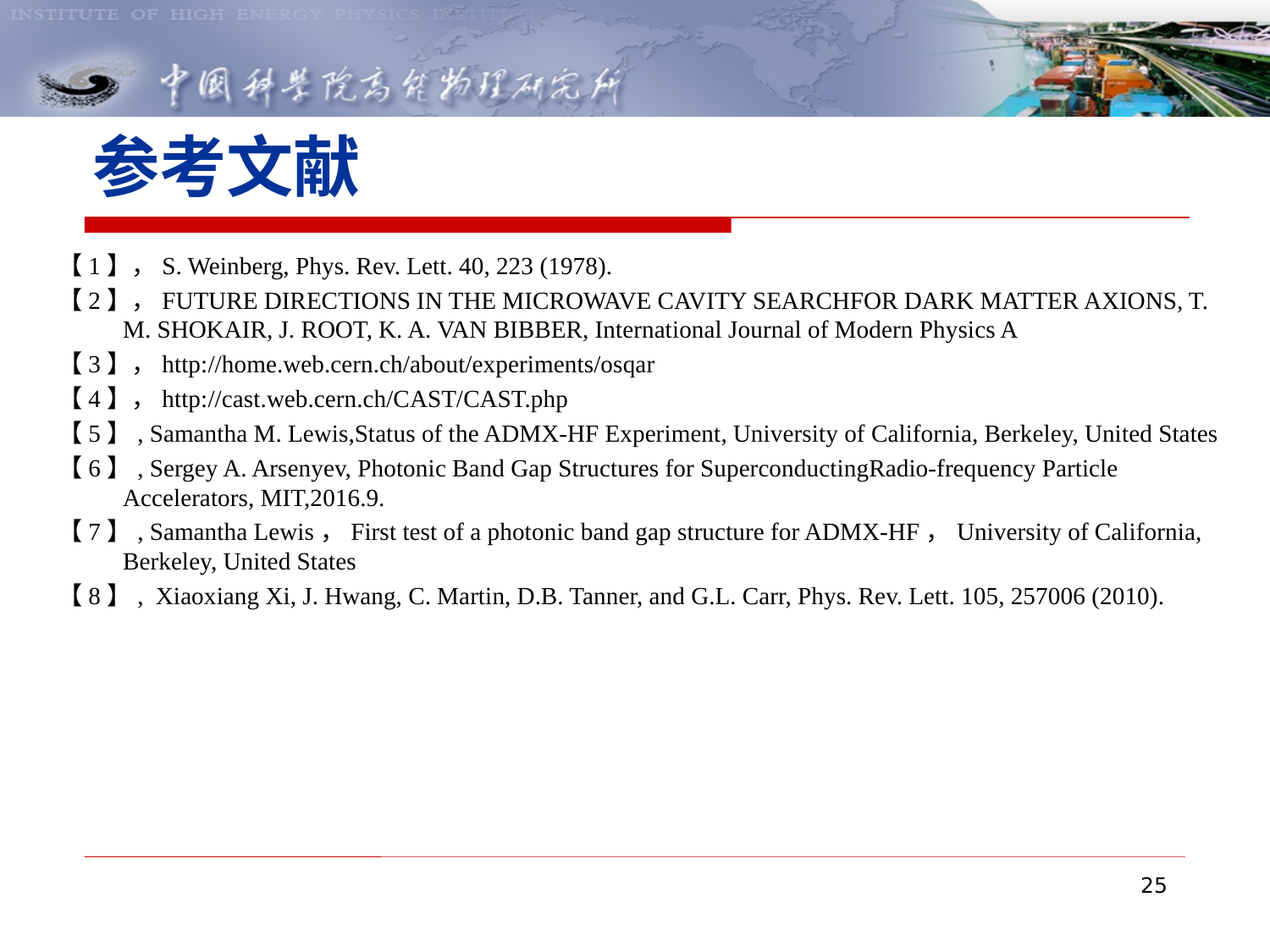

# 参考文献
【1】，S. Weinberg, Phys. Rev. Lett. 40, 223 (1978).
【2】，FUTURE DIRECTIONS IN THE MICROWAVE CAVITY SEARCHFOR DARK MATTER AXIONS, T. M. SHOKAIR, J. ROOT, K. A. VAN BIBBER, International Journal of Modern Physics A
【3】，http://home.web.cern.ch/about/experiments/osqar
【4】，http://cast.web.cern.ch/CAST/CAST.php
【5】, Samantha M. Lewis,Status of the ADMX-HF Experiment, University of California, Berkeley, United States
【6】, Sergey A. Arsenyev, Photonic Band Gap Structures for SuperconductingRadio-frequency Particle Accelerators, MIT,2016.9.
【7】, Samantha Lewis，First test of a photonic band gap structure for ADMX-HF，University of California, Berkeley, United States
【8】,  Xiaoxiang Xi, J. Hwang, C. Martin, D.B. Tanner, and G.L. Carr, Phys. Rev. Lett. 105, 257006 (2010).

25